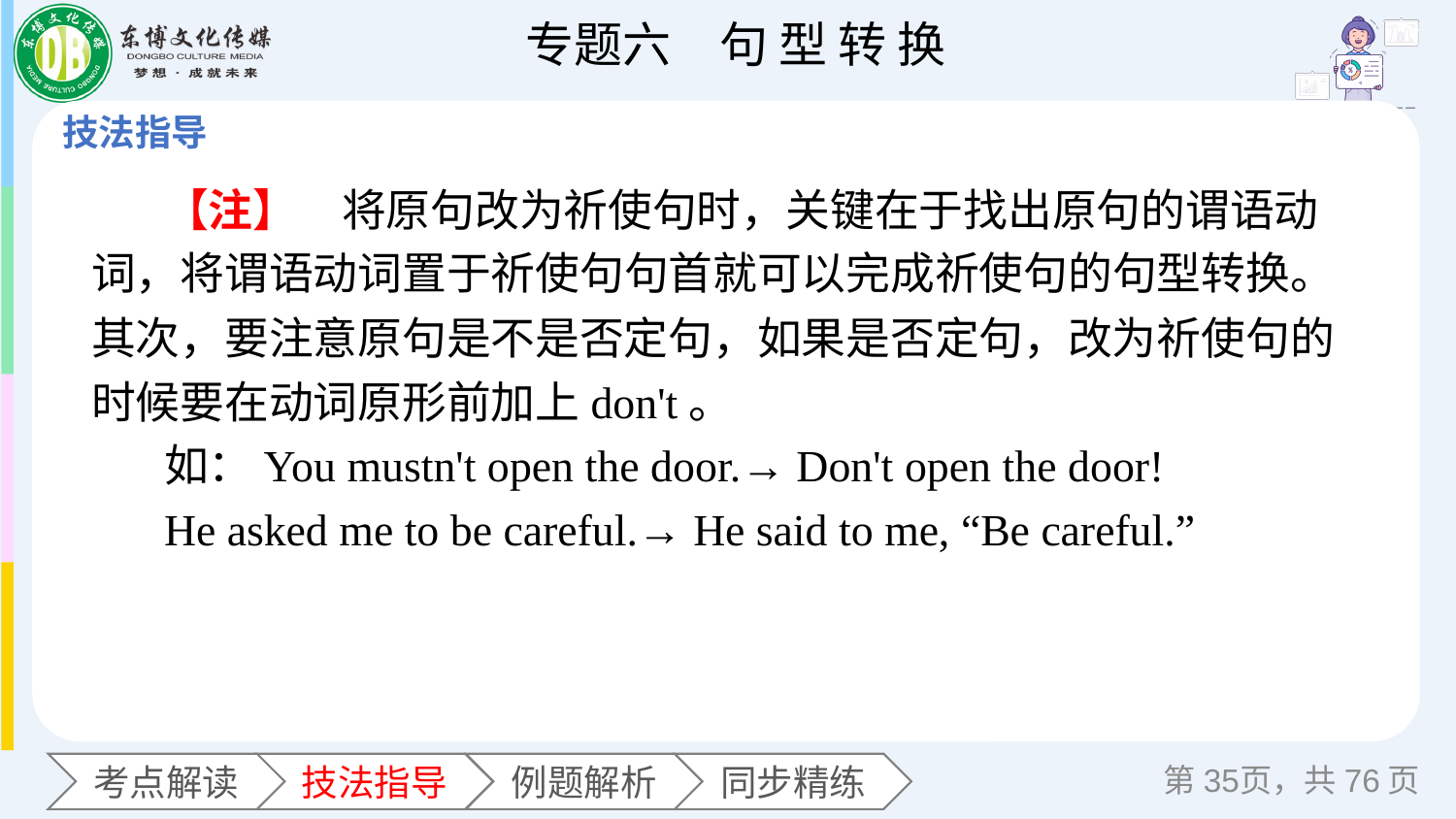

【注】　将原句改为祈使句时，关键在于找出原句的谓语动词，将谓语动词置于祈使句句首就可以完成祈使句的句型转换。其次，要注意原句是不是否定句，如果是否定句，改为祈使句的时候要在动词原形前加上don't。
如：You mustn't open the door.→ Don't open the door!
He asked me to be careful.→ He said to me, “Be careful.”
第35页，共76页